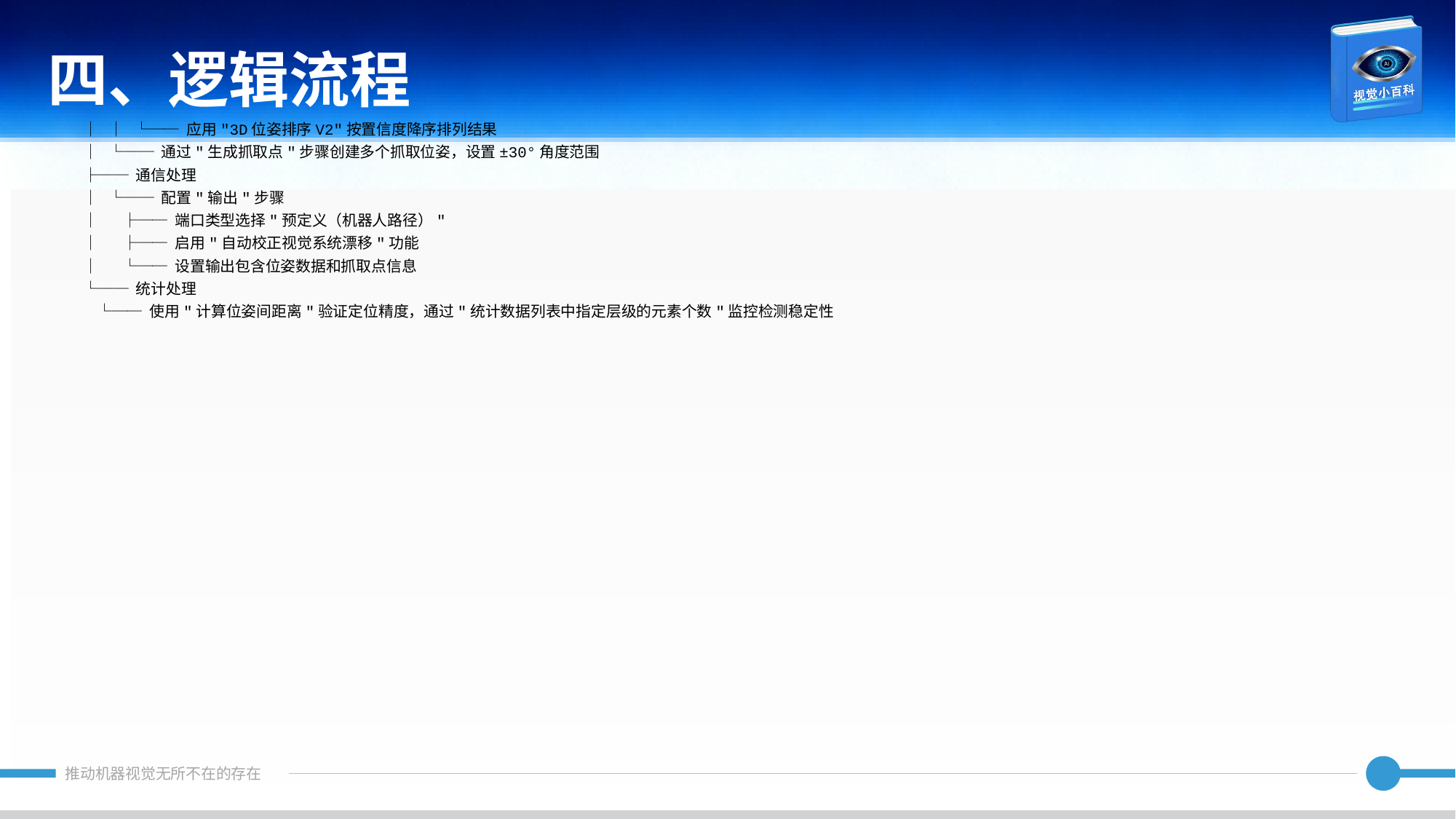

四、逻辑流程

│   │   └── 应用"3D位姿排序V2"按置信度降序排列结果
│   └── 通过"生成抓取点"步骤创建多个抓取位姿，设置±30°角度范围
├── 通信处理
│   └── 配置"输出"步骤
│       ├── 端口类型选择"预定义（机器人路径）"
│       ├── 启用"自动校正视觉系统漂移"功能
│       └── 设置输出包含位姿数据和抓取点信息
└── 统计处理
    └── 使用"计算位姿间距离"验证定位精度，通过"统计数据列表中指定层级的元素个数"监控检测稳定性
10